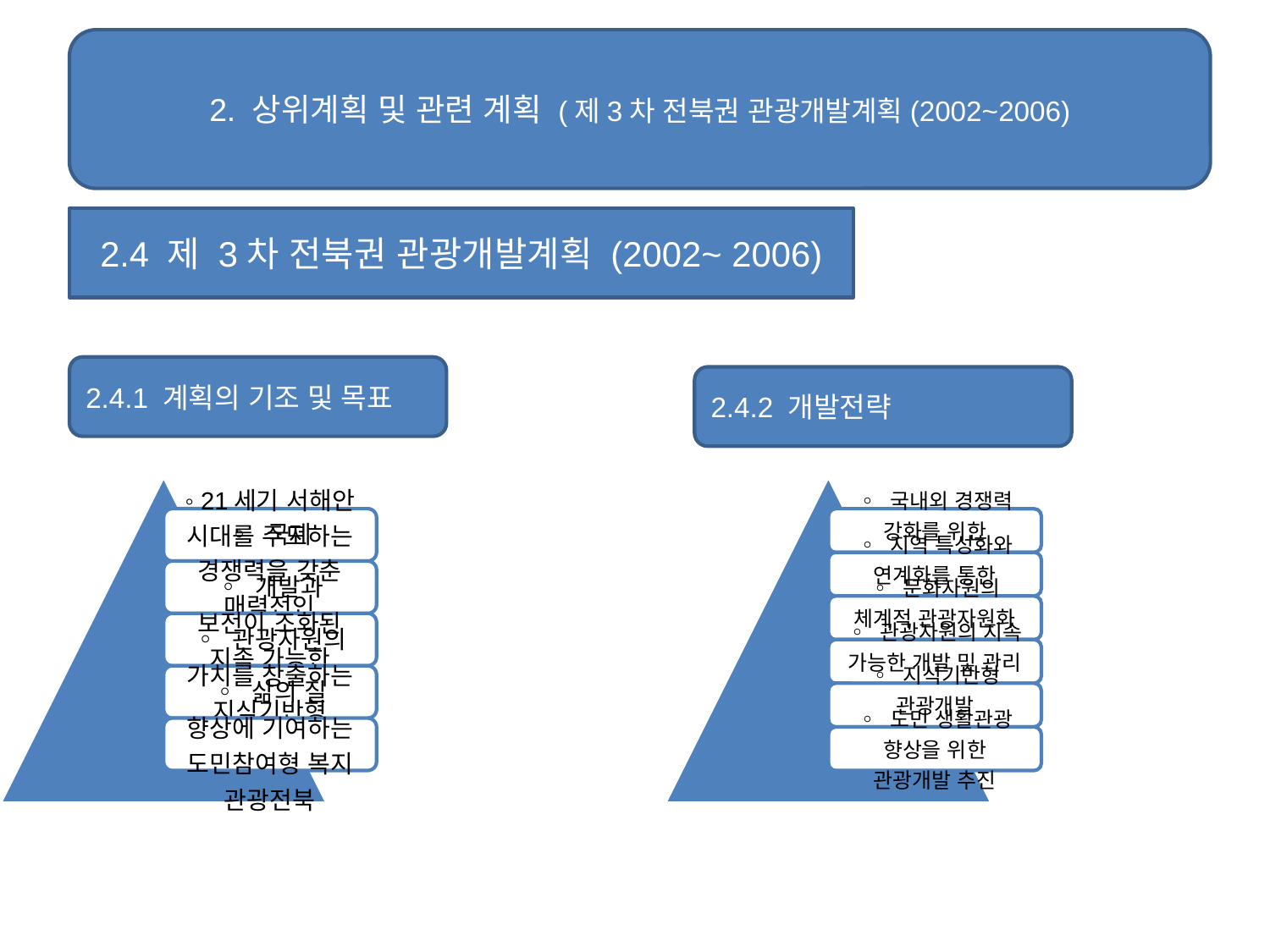

2. 상위계획 및 관련 계획 (제3차 전북권 관광개발계획(2002~2006)

#
2.4 제 3차 전북권 관광개발계획 (2002~ 2006)
2.4.1 계획의 기조 및 목표
2.4.2 개발전략